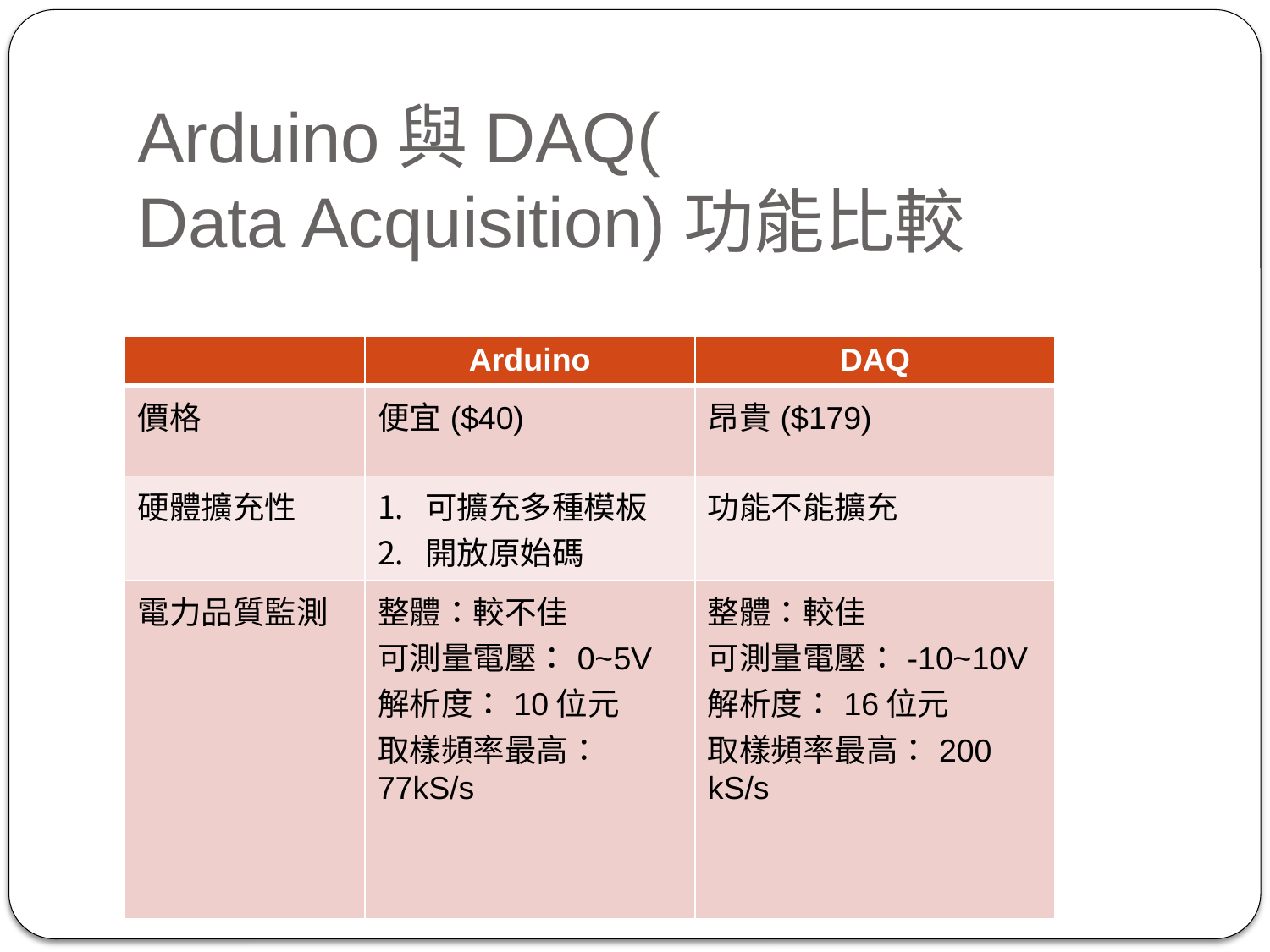

# Arduino與DAQ( Data Acquisition)功能比較
|  | Arduino | DAQ |
| --- | --- | --- |
| 價格 | 便宜($40) | 昂貴($179) |
| 硬體擴充性 | 可擴充多種模板 開放原始碼 | 功能不能擴充 |
| 電力品質監測 | 整體：較不佳 可測量電壓：0~5V 解析度：10位元 取樣頻率最高：77kS/s | 整體：較佳 可測量電壓：-10~10V 解析度：16位元 取樣頻率最高：200 kS/s |